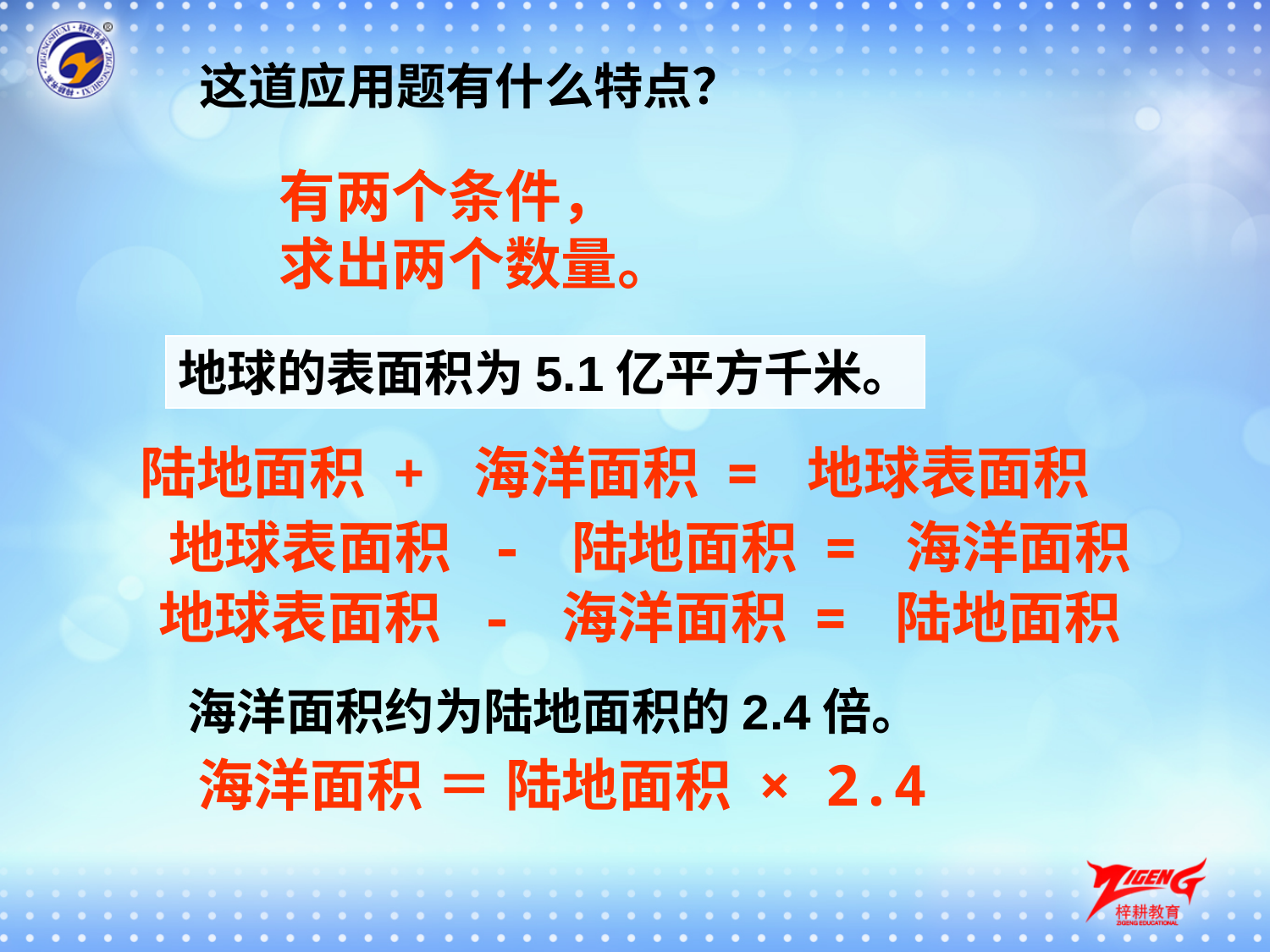

这道应用题有什么特点？
有两个条件，
求出两个数量。
地球的表面积为5.1亿平方千米。
陆地面积 + 海洋面积 = 地球表面积
地球表面积  - 陆地面积 = 海洋面积

地球表面积  - 海洋面积 = 陆地面积

海洋面积约为陆地面积的2.4倍。
海洋面积 ＝ 陆地面积 × 2.4